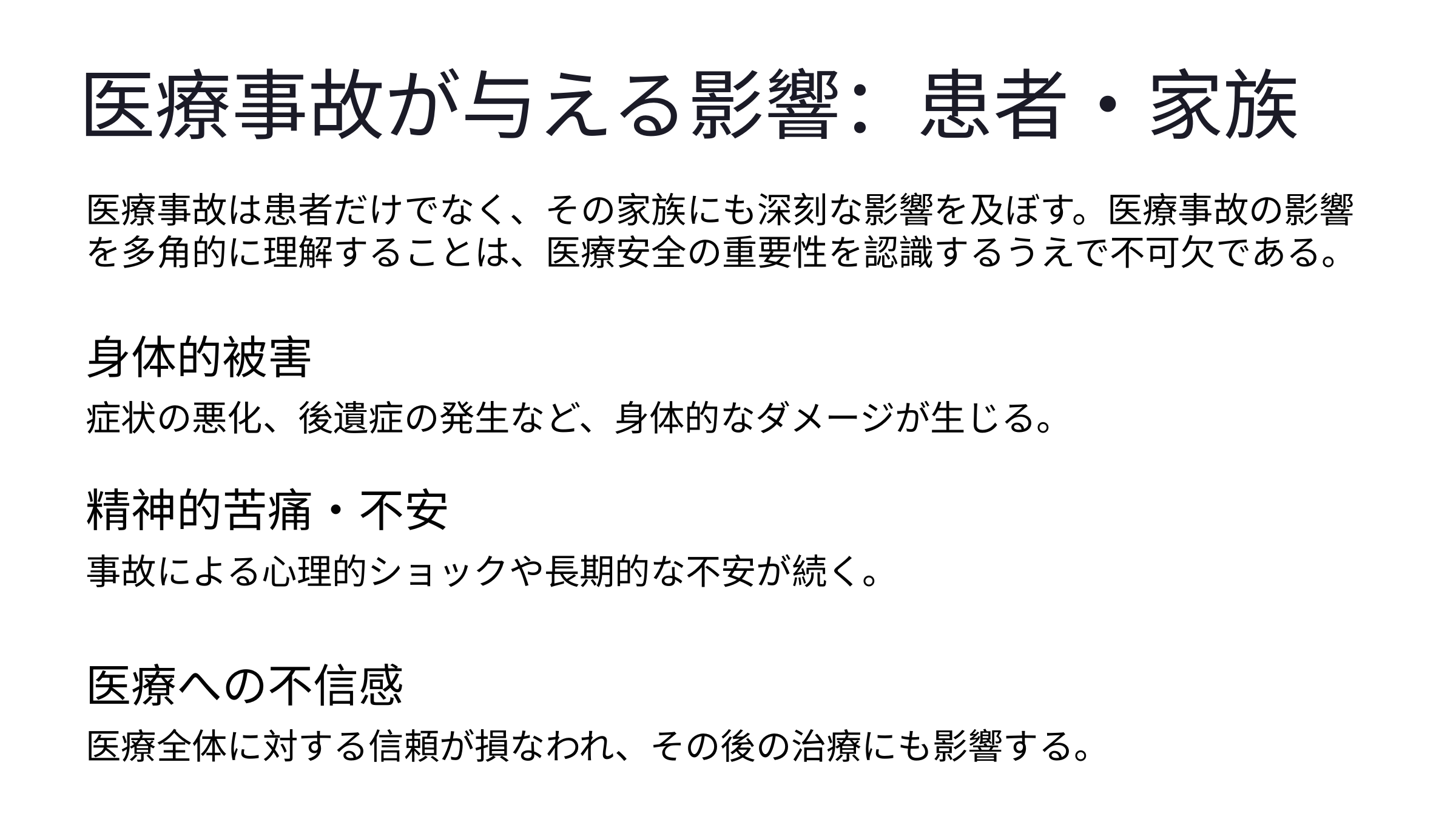

医療事故が与える影響：患者・家族
医療事故は患者だけでなく、その家族にも深刻な影響を及ぼす。医療事故の影響を多角的に理解することは、医療安全の重要性を認識するうえで不可欠である。
身体的被害
症状の悪化、後遺症の発生など、身体的なダメージが生じる。
精神的苦痛・不安
事故による心理的ショックや長期的な不安が続く。
医療への不信感
医療全体に対する信頼が損なわれ、その後の治療にも影響する。